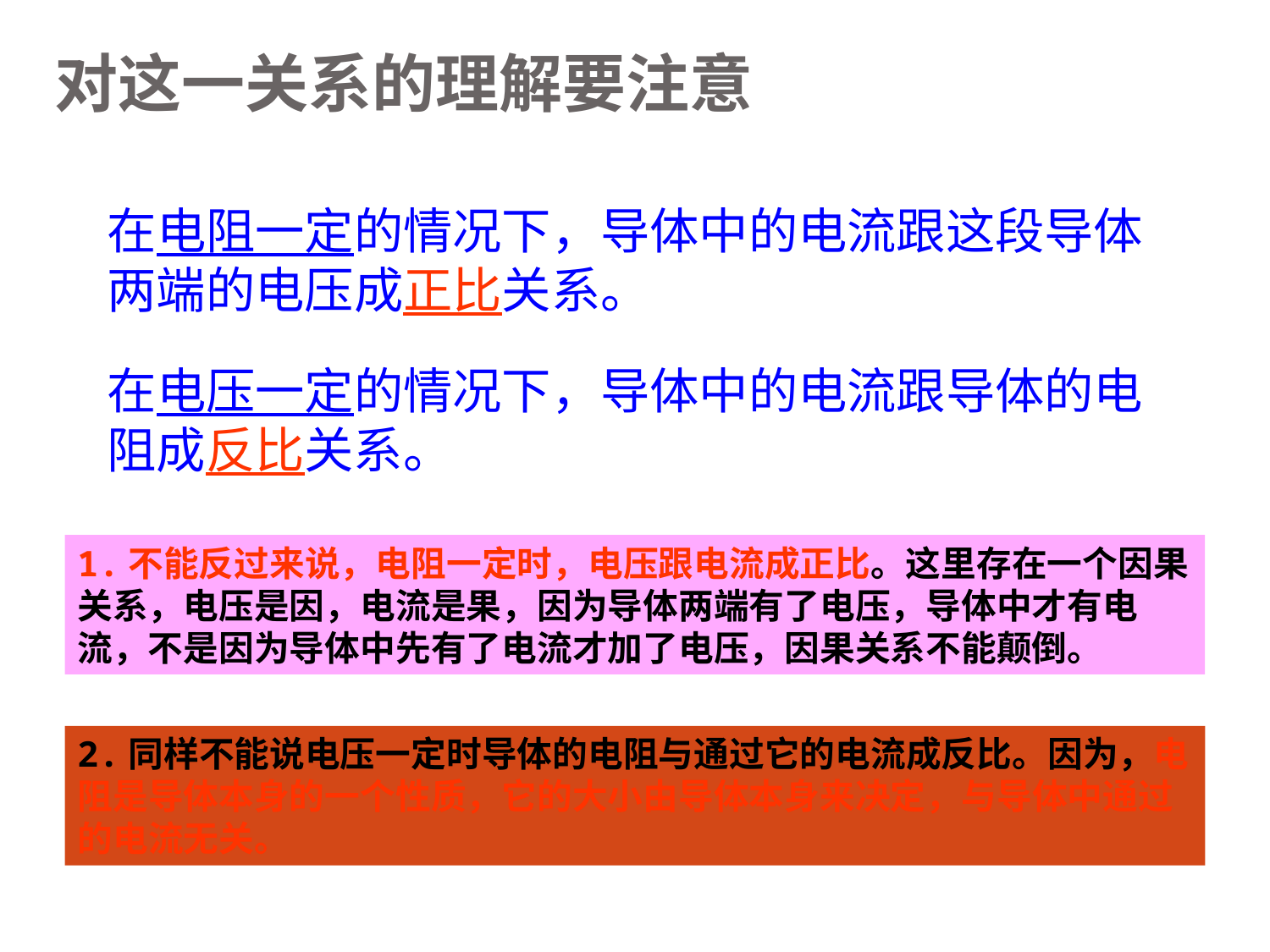

# 对这一关系的理解要注意
在电阻一定的情况下，导体中的电流跟这段导体两端的电压成正比关系。
在电压一定的情况下，导体中的电流跟导体的电阻成反比关系。
1.不能反过来说，电阻一定时，电压跟电流成正比。这里存在一个因果关系，电压是因，电流是果，因为导体两端有了电压，导体中才有电流，不是因为导体中先有了电流才加了电压，因果关系不能颠倒。
2.同样不能说电压一定时导体的电阻与通过它的电流成反比。因为，电阻是导体本身的一个性质，它的大小由导体本身来决定，与导体中通过的电流无关。